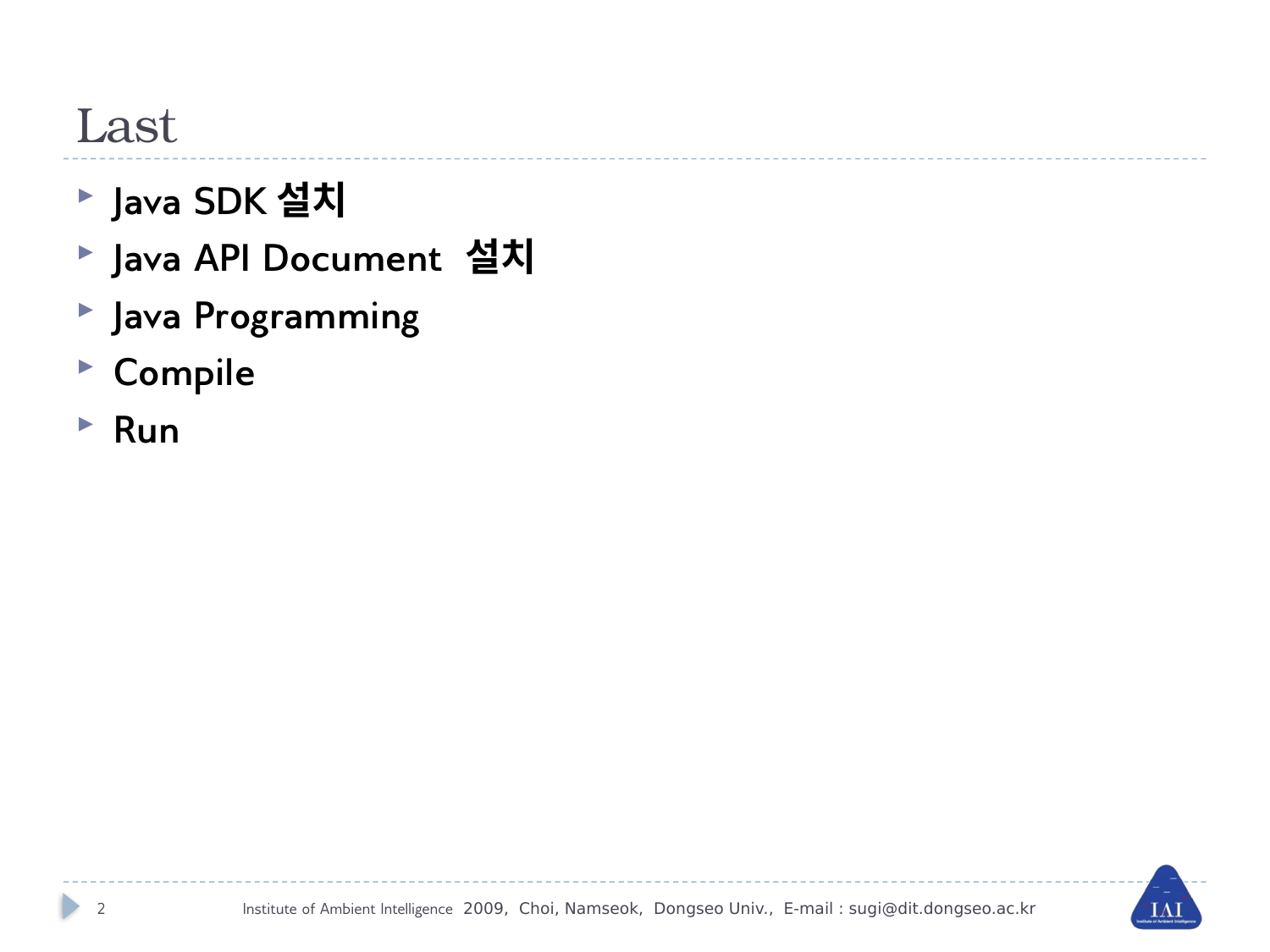

# Last
Java SDK설치
Java API Document 설치
Java Programming
Compile
Run